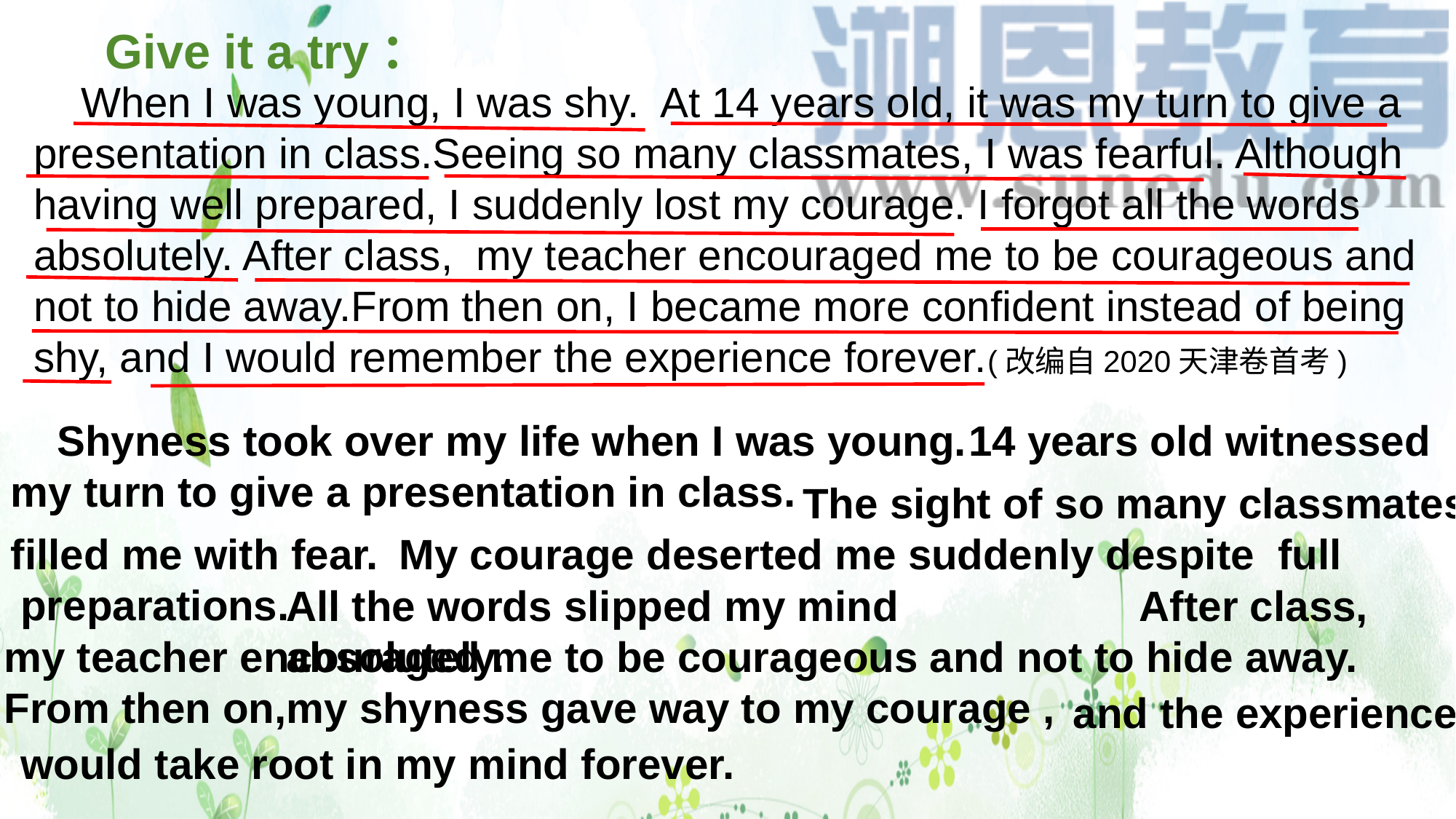

Give it a try：
    When I was young, I was shy.  At 14 years old, it was my turn to give a presentation in class.Seeing so many classmates, I was fearful. Although having well prepared, I suddenly lost my courage. I forgot all the words absolutely. After class,  my teacher encouraged me to be courageous and not to hide away.From then on, I became more confident instead of being shy, and I would remember the experience forever.(改编自2020天津卷首考)
                                                                                 14 years old witnessed  my turn to give a presentation in class.
Shyness took over my life when I was young.
                                                                   The sight of so many classmates filled me with fear.

                                My courage deserted me suddenly despite  full preparations.
                                                                                                After class,  my teacher encouraged me to be courageous and not to hide away. From then on,my shyness gave way to my courage ,
All the words slipped my mind absolutely.
                                                                                         and the experience would take root in my mind forever.